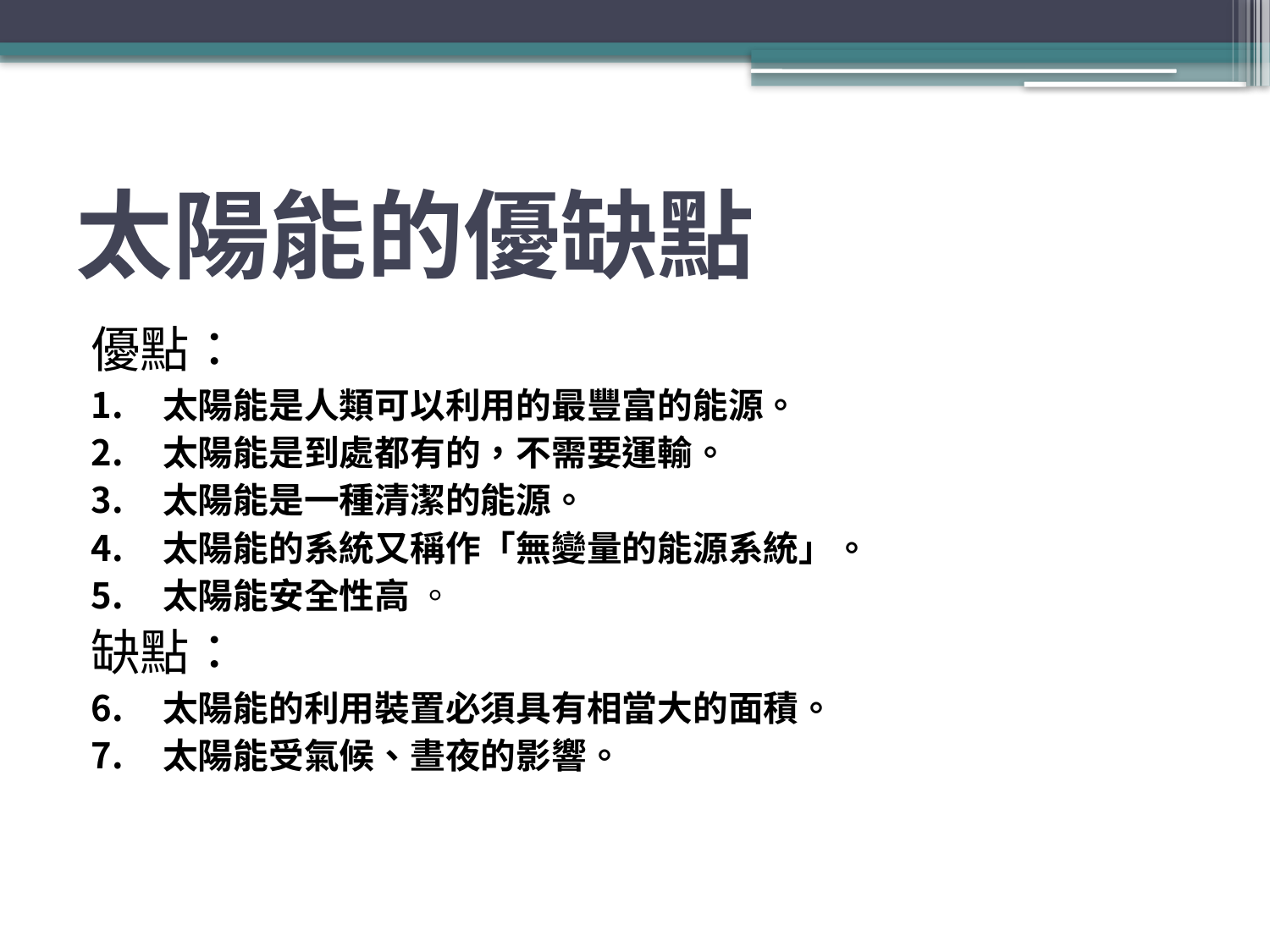

# 太陽能的優缺點
優點：
太陽能是人類可以利用的最豐富的能源。
太陽能是到處都有的，不需要運輸。
太陽能是一種清潔的能源。
太陽能的系統又稱作「無變量的能源系統」。
太陽能安全性高 。
缺點：
太陽能的利用裝置必須具有相當大的面積。
太陽能受氣候、晝夜的影響。